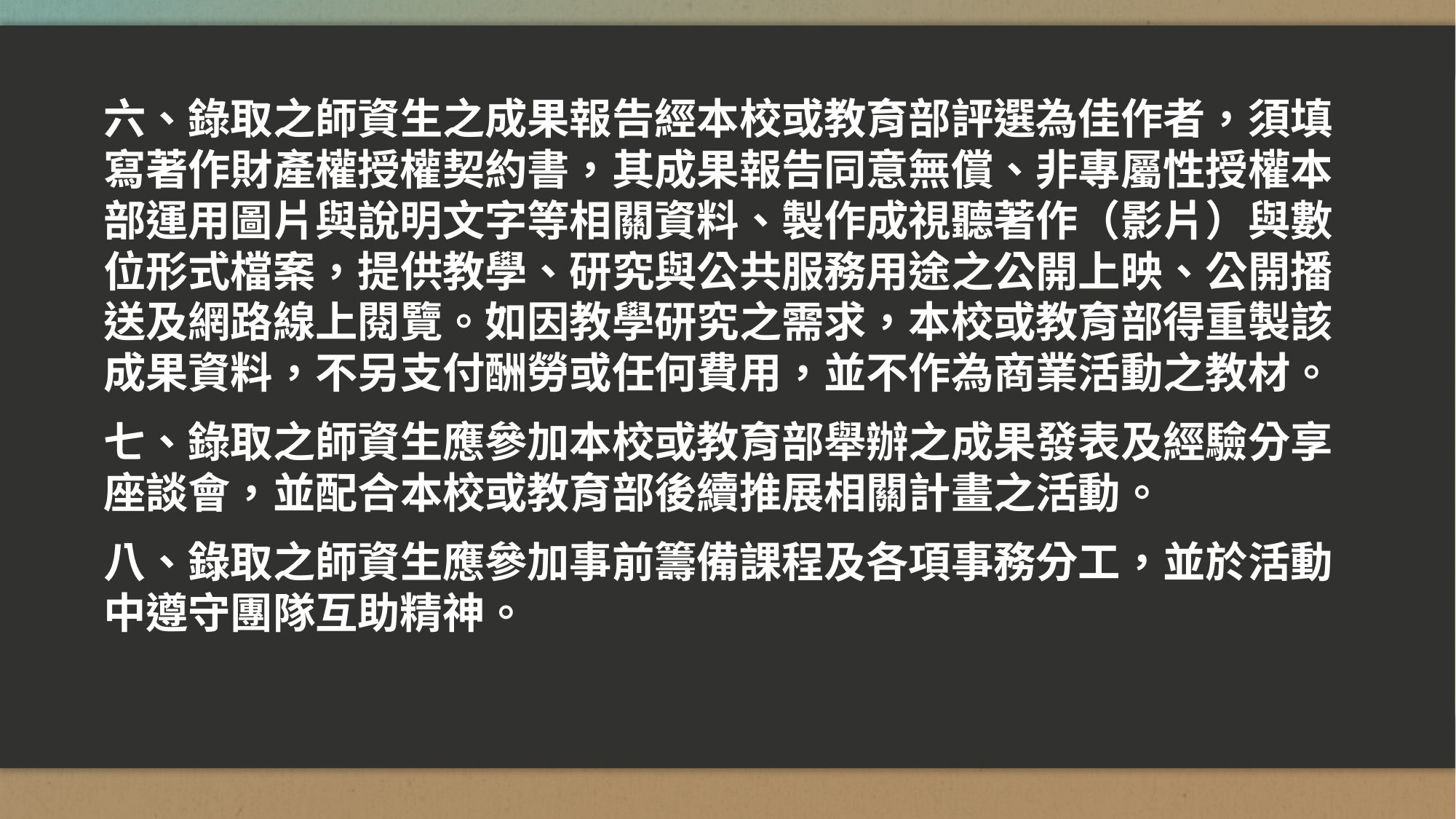

六、錄取之師資生之成果報告經本校或教育部評選為佳作者，須填寫著作財產權授權契約書，其成果報告同意無償、非專屬性授權本部運用圖片與說明文字等相關資料、製作成視聽著作（影片）與數位形式檔案，提供教學、研究與公共服務用途之公開上映、公開播送及網路線上閱覽。如因教學研究之需求，本校或教育部得重製該成果資料，不另支付酬勞或任何費用，並不作為商業活動之教材。
七、錄取之師資生應參加本校或教育部舉辦之成果發表及經驗分享座談會，並配合本校或教育部後續推展相關計畫之活動。
八、錄取之師資生應參加事前籌備課程及各項事務分工，並於活動中遵守團隊互助精神。